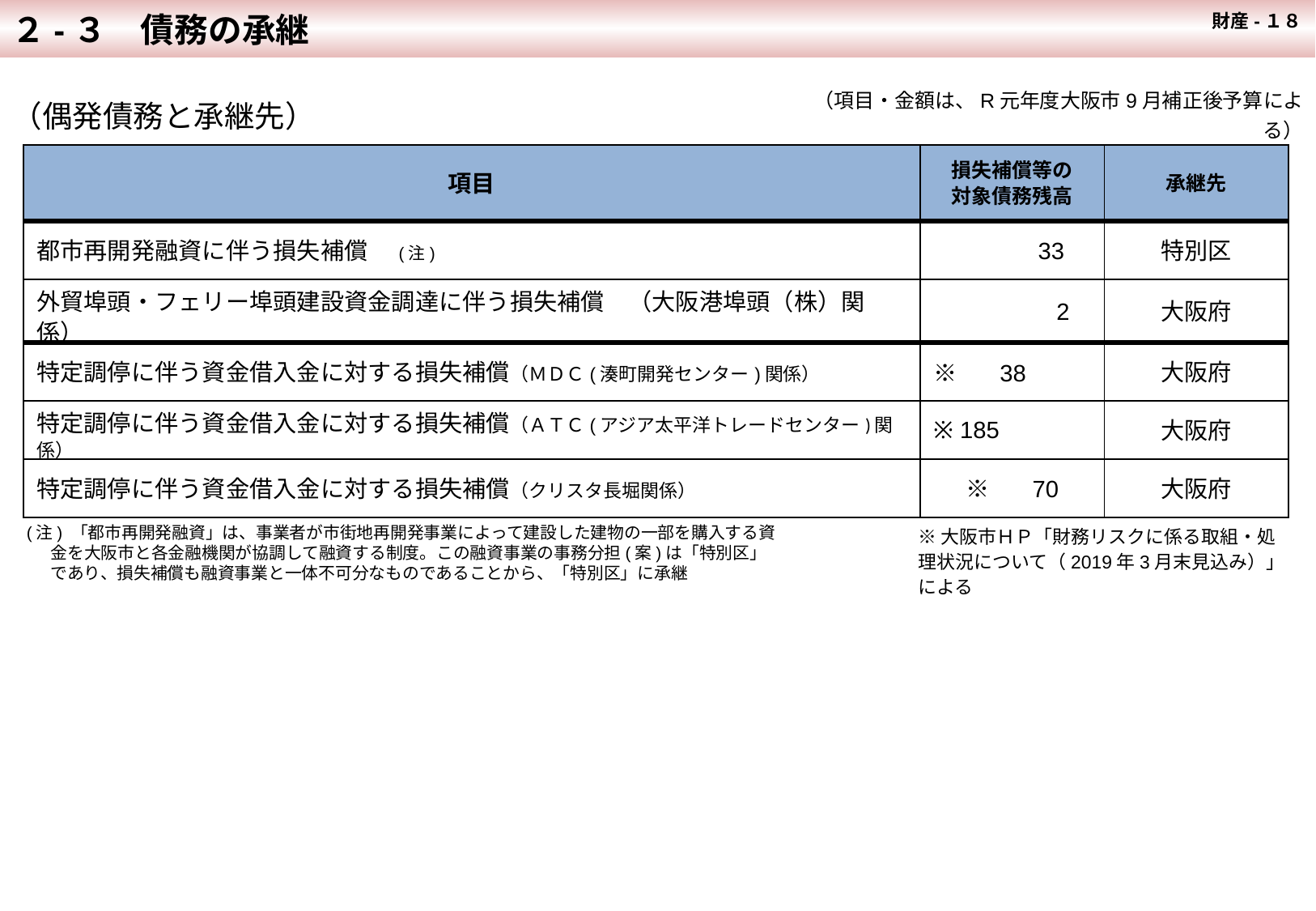

２-３　債務の承継
財産-１８
（項目・金額は、R元年度大阪市9月補正後予算による）
（単位：億円）
（偶発債務と承継先）
| 項目 | 損失補償等の 対象債務残高 | 承継先 |
| --- | --- | --- |
| 都市再開発融資に伴う損失補償　(注) | 33 | 特別区 |
| 外貿埠頭・フェリー埠頭建設資金調達に伴う損失補償　（大阪港埠頭（株）関係） | 2 | 大阪府 |
| 特定調停に伴う資金借入金に対する損失補償（ＭＤＣ(湊町開発センター)関係） | ※　 38 | 大阪府 |
| 特定調停に伴う資金借入金に対する損失補償（ＡＴＣ(アジア太平洋トレードセンター)関係） | ※ 185 | 大阪府 |
| 特定調停に伴う資金借入金に対する損失補償（クリスタ長堀関係） | ※　 70 | 大阪府 |
(注) 「都市再開発融資」は、事業者が市街地再開発事業によって建設した建物の一部を購入する資金を大阪市と各金融機関が協調して融資する制度。この融資事業の事務分担(案)は「特別区」であり、損失補償も融資事業と一体不可分なものであることから、「特別区」に承継
※大阪市ＨＰ「財務リスクに係る取組・処理状況について（2019年3月末見込み）」による